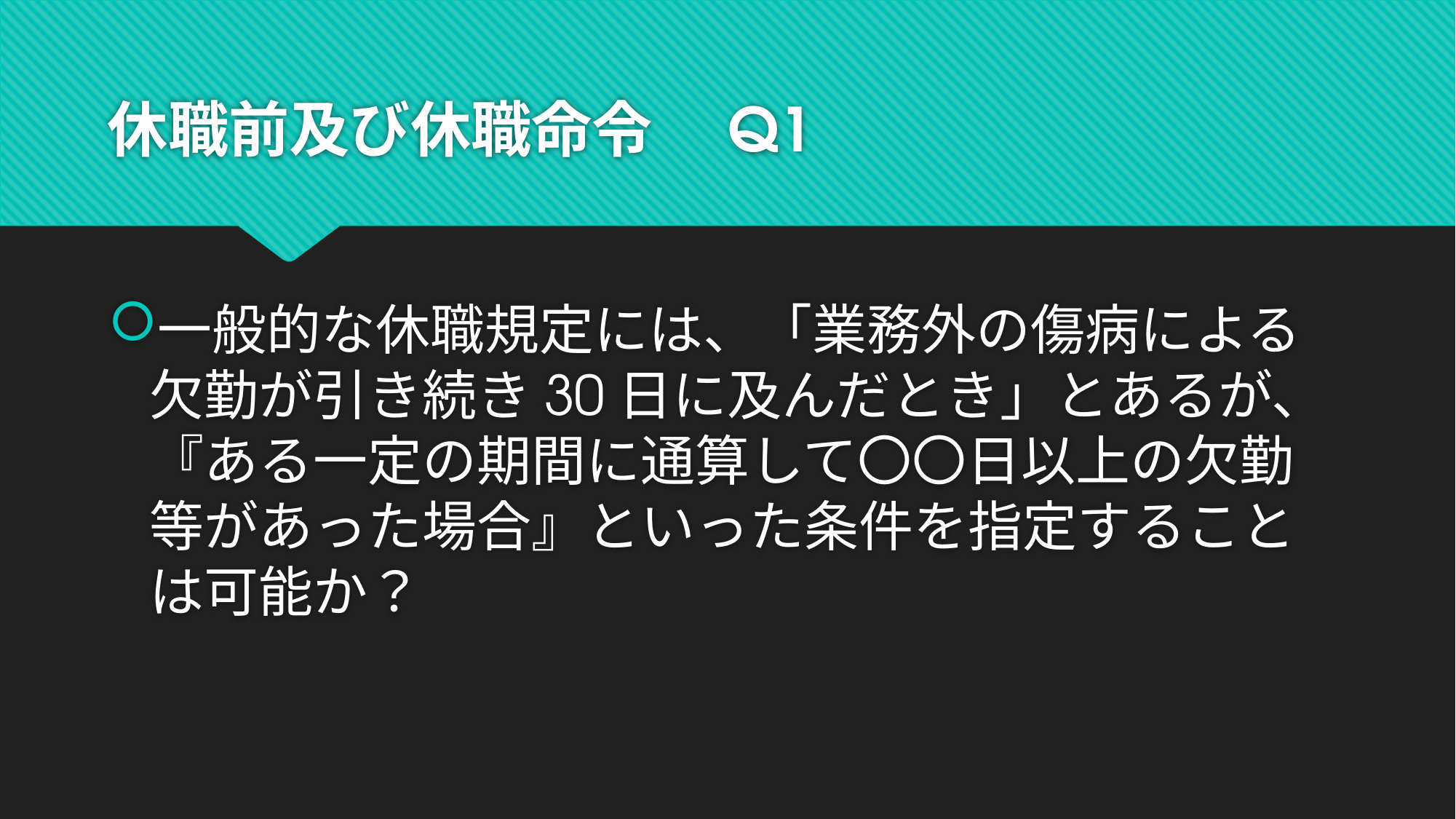

# 休職前及び休職命令　Q1
一般的な休職規定には、「業務外の傷病による欠勤が引き続き30日に及んだとき」とあるが、『ある一定の期間に通算して〇〇日以上の欠勤等があった場合』といった条件を指定することは可能か？